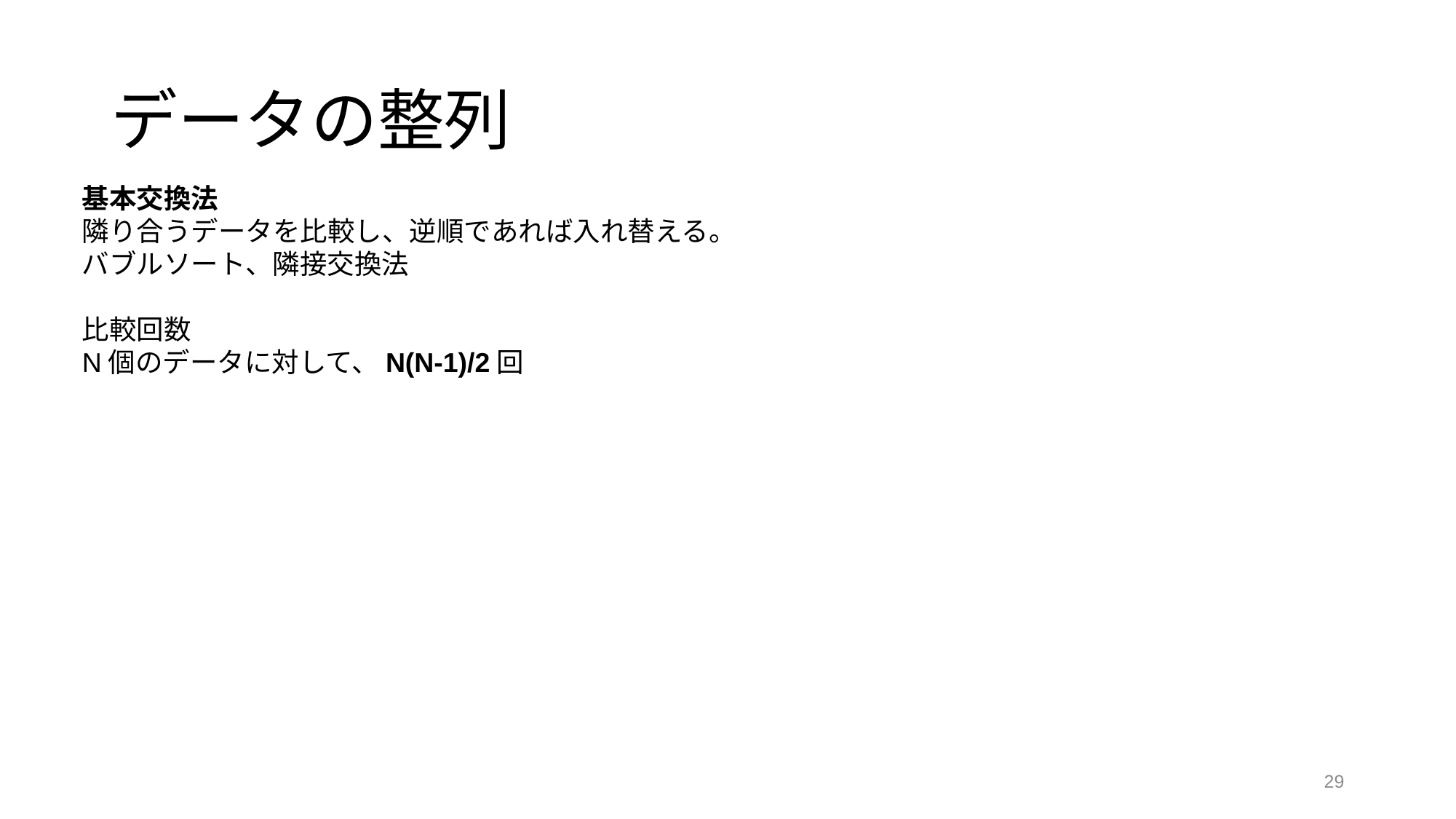

# データの整列
基本交換法
隣り合うデータを比較し、逆順であれば入れ替える。
バブルソート、隣接交換法

比較回数
N個のデータに対して、N(N-1)/2回

29